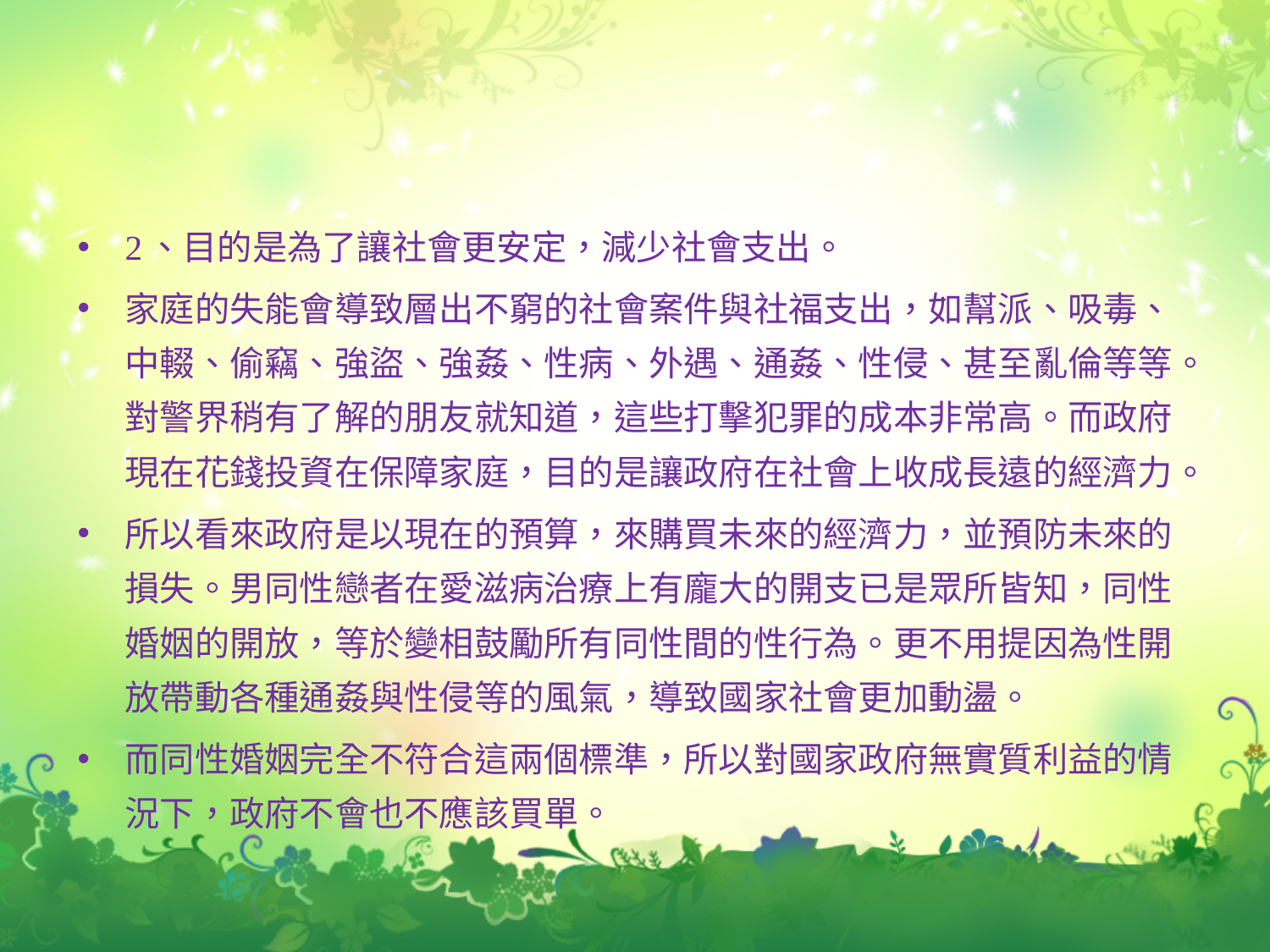

#
2、目的是為了讓社會更安定，減少社會支出。
家庭的失能會導致層出不窮的社會案件與社福支出，如幫派、吸毒、中輟、偷竊、強盜、強姦、性病、外遇、通姦、性侵、甚至亂倫等等。對警界稍有了解的朋友就知道，這些打擊犯罪的成本非常高。而政府現在花錢投資在保障家庭，目的是讓政府在社會上收成長遠的經濟力。
所以看來政府是以現在的預算，來購買未來的經濟力，並預防未來的損失。男同性戀者在愛滋病治療上有龐大的開支已是眾所皆知，同性婚姻的開放，等於變相鼓勵所有同性間的性行為。更不用提因為性開放帶動各種通姦與性侵等的風氣，導致國家社會更加動盪。
而同性婚姻完全不符合這兩個標準，所以對國家政府無實質利益的情況下，政府不會也不應該買單。